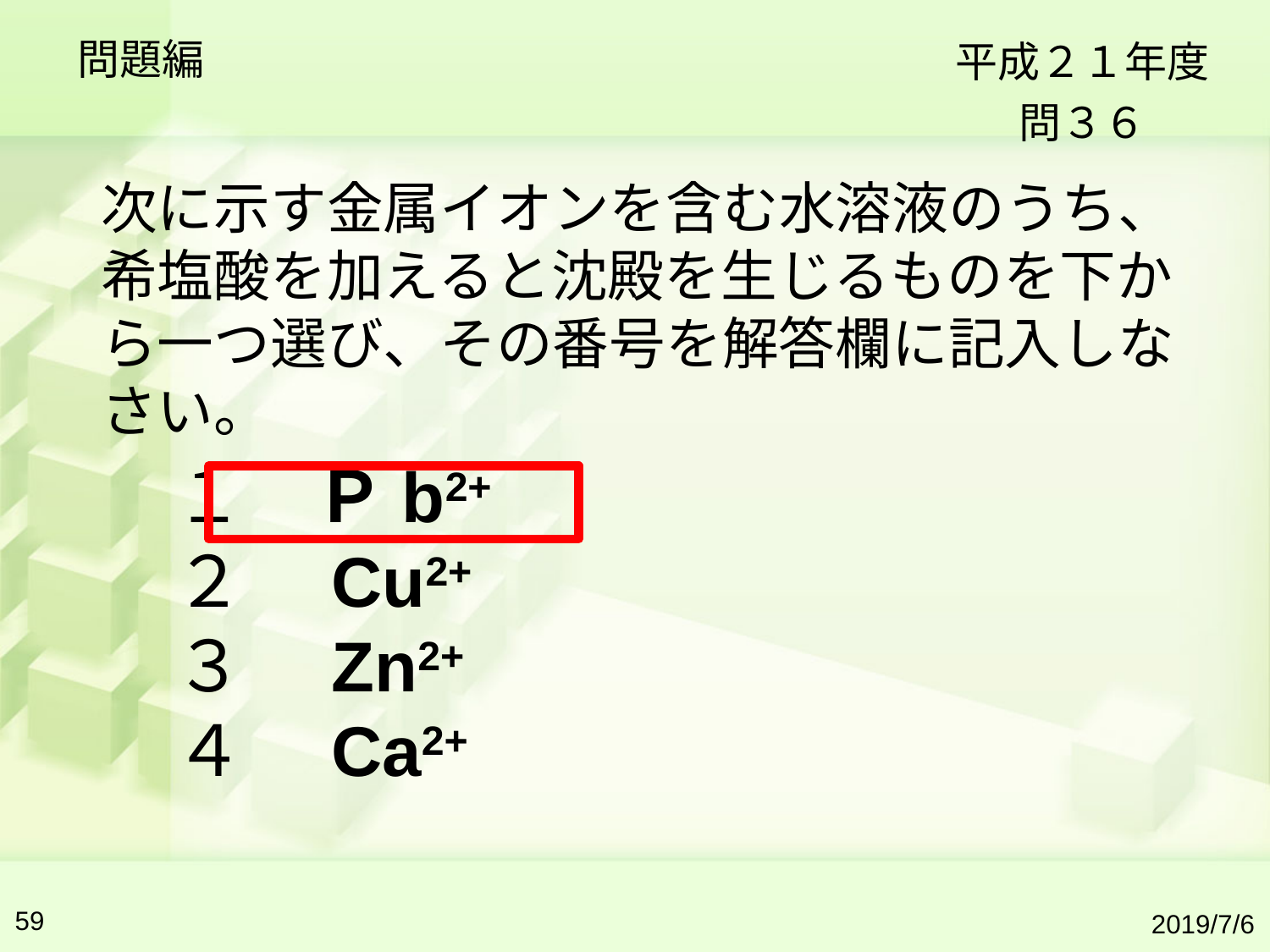

問題編
平成２１年度
問３６
次に示す金属イオンを含む水溶液のうち、希塩酸を加えると沈殿を生じるものを下から一つ選び、その番号を解答欄に記入しなさい。
１　Ｐb2+
２　Cu2+
３　Zn2+
４　Ca2+

59
2019/7/6